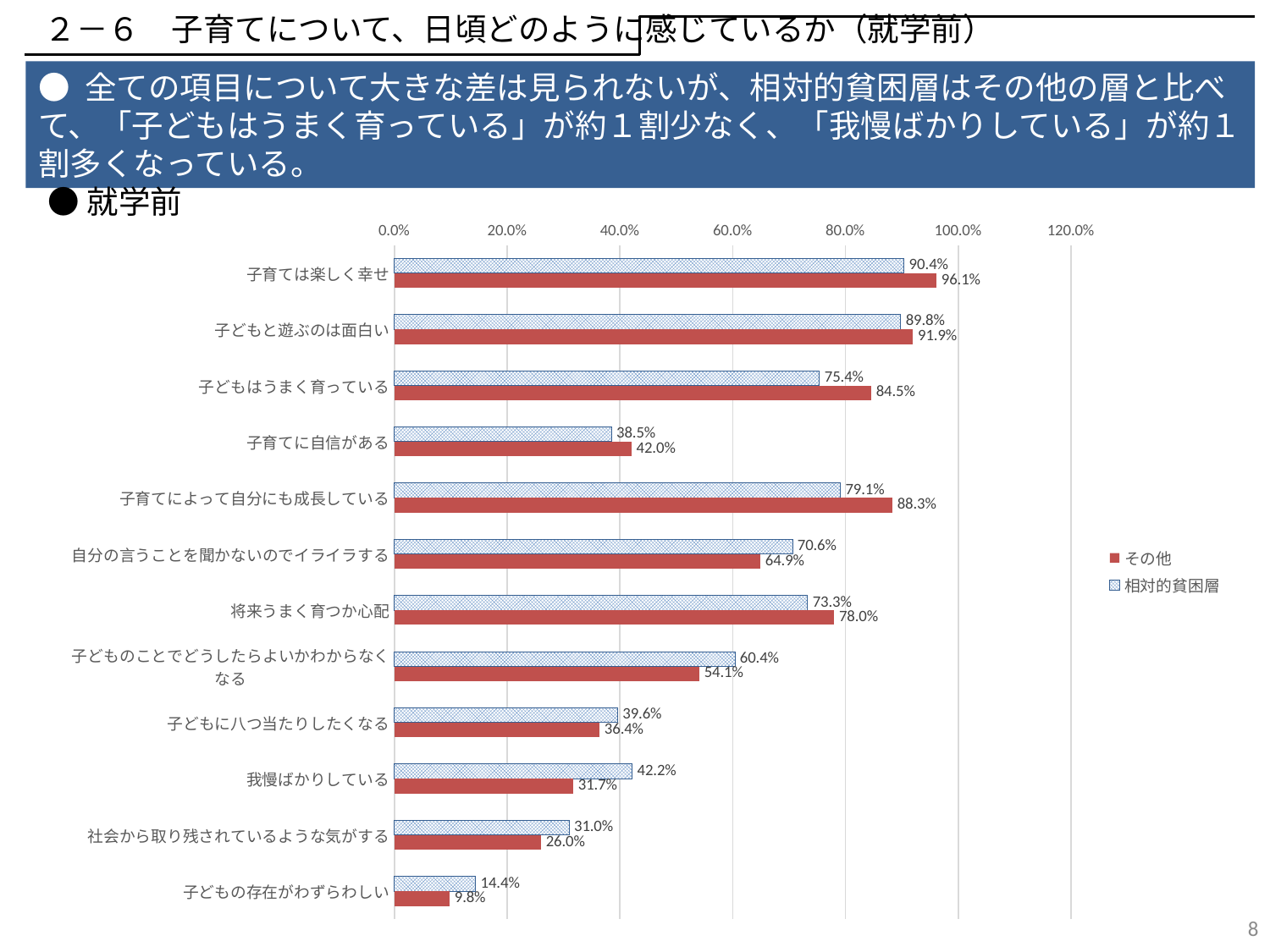

２－６　子育てについて、日頃どのように感じているか（就学前）
● 全ての項目について大きな差は見られないが、相対的貧困層はその他の層と比べて、「子どもはうまく育っている」が約１割少なく、「我慢ばかりしている」が約１割多くなっている。
●就学前

### Chart

| Category | 相対的貧困層 | その他 |
|---|---|---|
| 子育ては楽しく幸せ | 0.904 | 0.9610632514375326 |
| 子どもと遊ぶのは面白い | 0.898 | 0.9194448510193413 |
| 子どもはうまく育っている | 0.754 | 0.8454265551489808 |
| 子育てに自信がある | 0.385 | 0.4202435964453738 |
| 子育てによって自分にも成長している | 0.791 | 0.8829330893883952 |
| 自分の言うことを聞かないのでイライラする | 0.706 | 0.6491129116570831 |
| 将来うまく育つか心配 | 0.733 | 0.7796152639832723 |
| 子どものことでどうしたらよいかわからなくなる | 0.604 | 0.5409529534762154 |
| 子どもに八つ当たりしたくなる | 0.396 | 0.363823314166231 |
| 我慢ばかりしている | 0.422 | 0.31711709357030843 |
| 社会から取り残されているような気がする | 0.31 | 0.2598196549921589 |
| 子どもの存在がわずらわしい | 0.144 | 0.09780397281756403 |
8